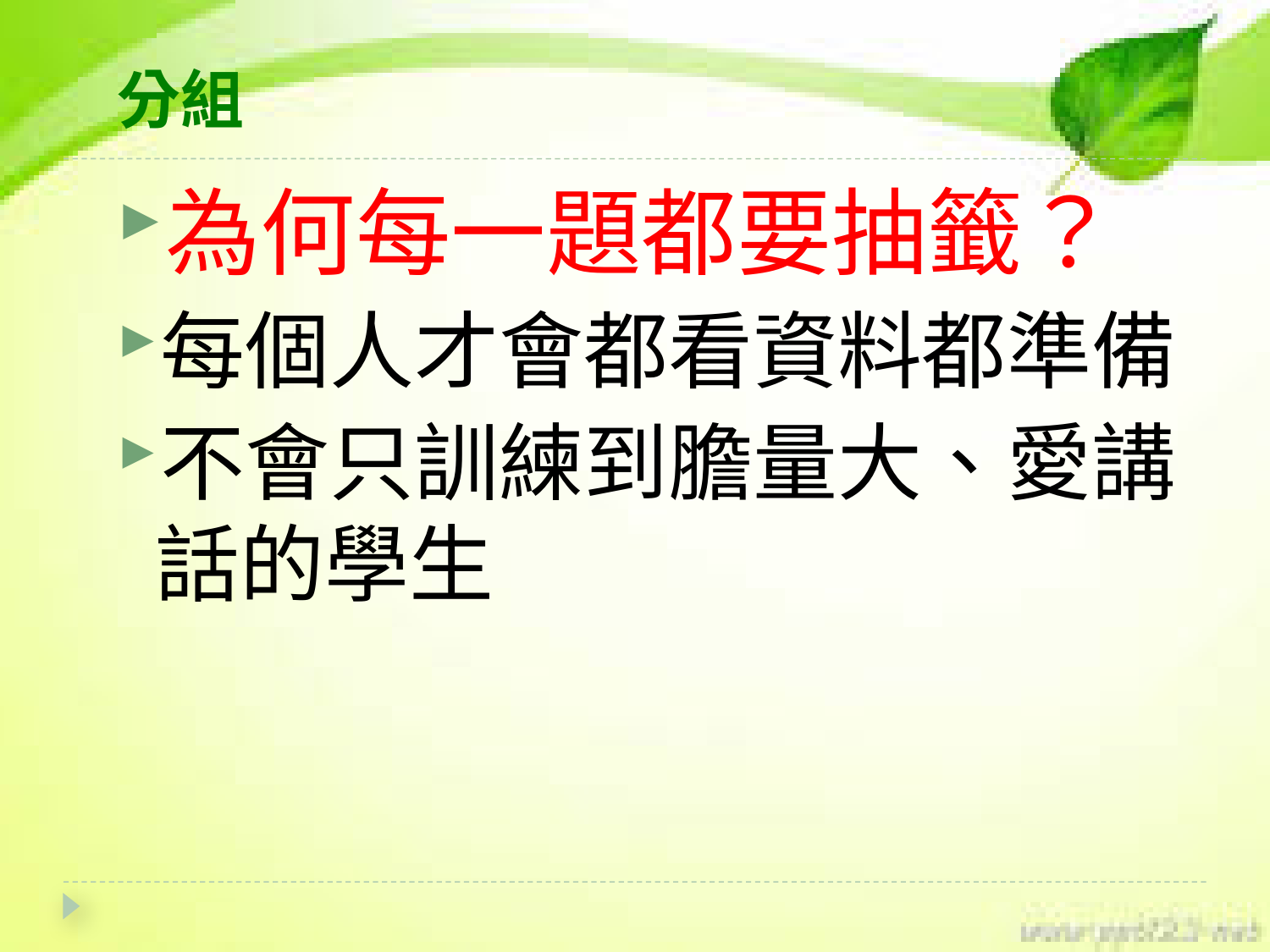

分組
為何每一題都要抽籤？
每個人才會都看資料都準備
不會只訓練到膽量大、愛講話的學生